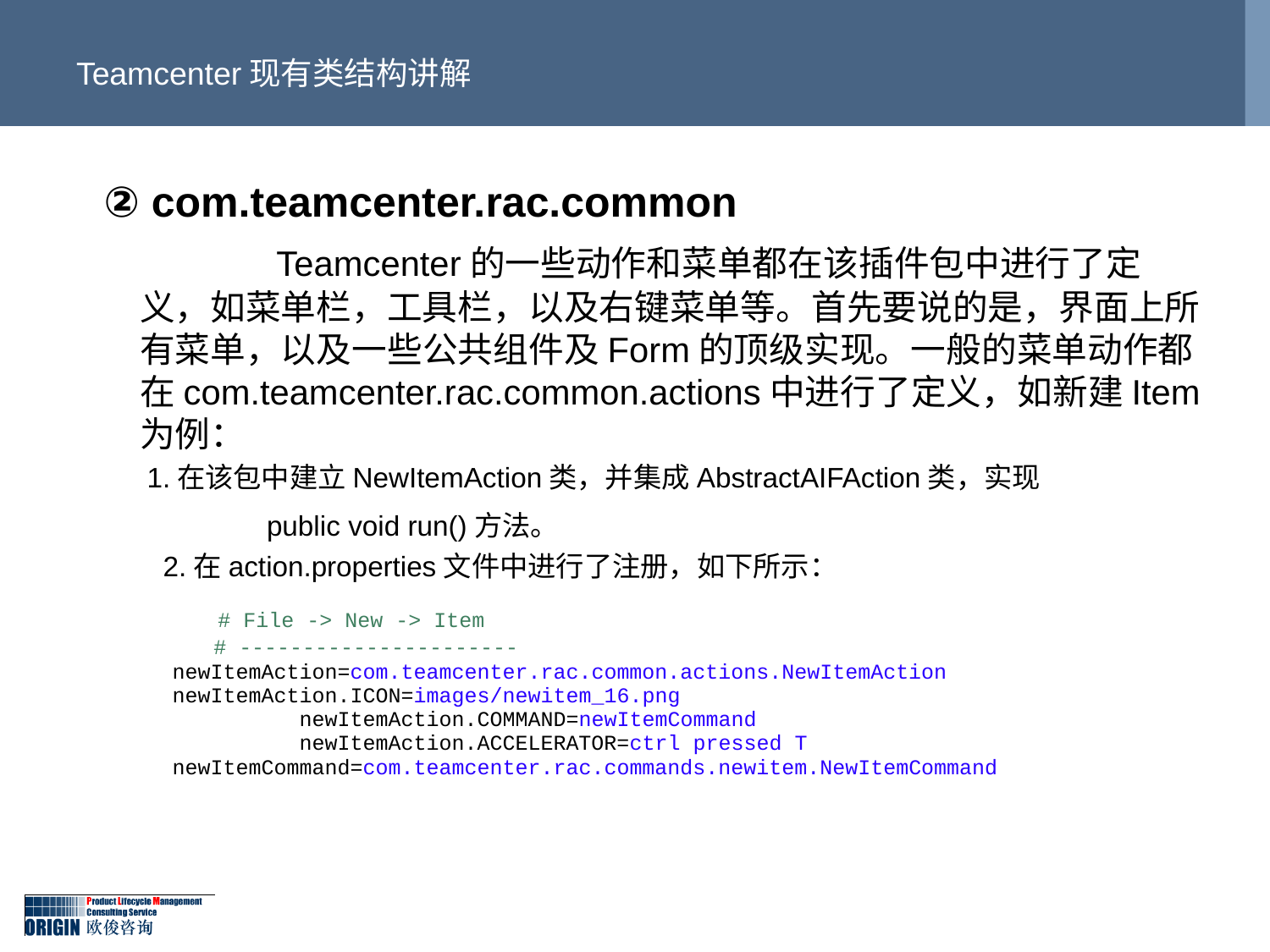

# Teamcenter现有类结构讲解
 ② com.teamcenter.rac.common
		 Teamcenter的一些动作和菜单都在该插件包中进行了定义，如菜单栏，工具栏，以及右键菜单等。首先要说的是，界面上所有菜单，以及一些公共组件及Form的顶级实现。一般的菜单动作都在com.teamcenter.rac.common.actions中进行了定义，如新建Item为例：
       1.在该包中建立NewItemAction类，并集成AbstractAIFAction类，实现
     	public void run()方法。
	   2.在action.properties文件中进行了注册，如下所示：

| # File -> New -> Item # ---------------------- newItemAction=com.teamcenter.rac.common.actions.NewItemAction newItemAction.ICON=images/newitem\_16.png newItemAction.COMMAND=newItemCommand newItemAction.ACCELERATOR=ctrl pressed T newItemCommand=com.teamcenter.rac.commands.newitem.NewItemCommand |
| --- |